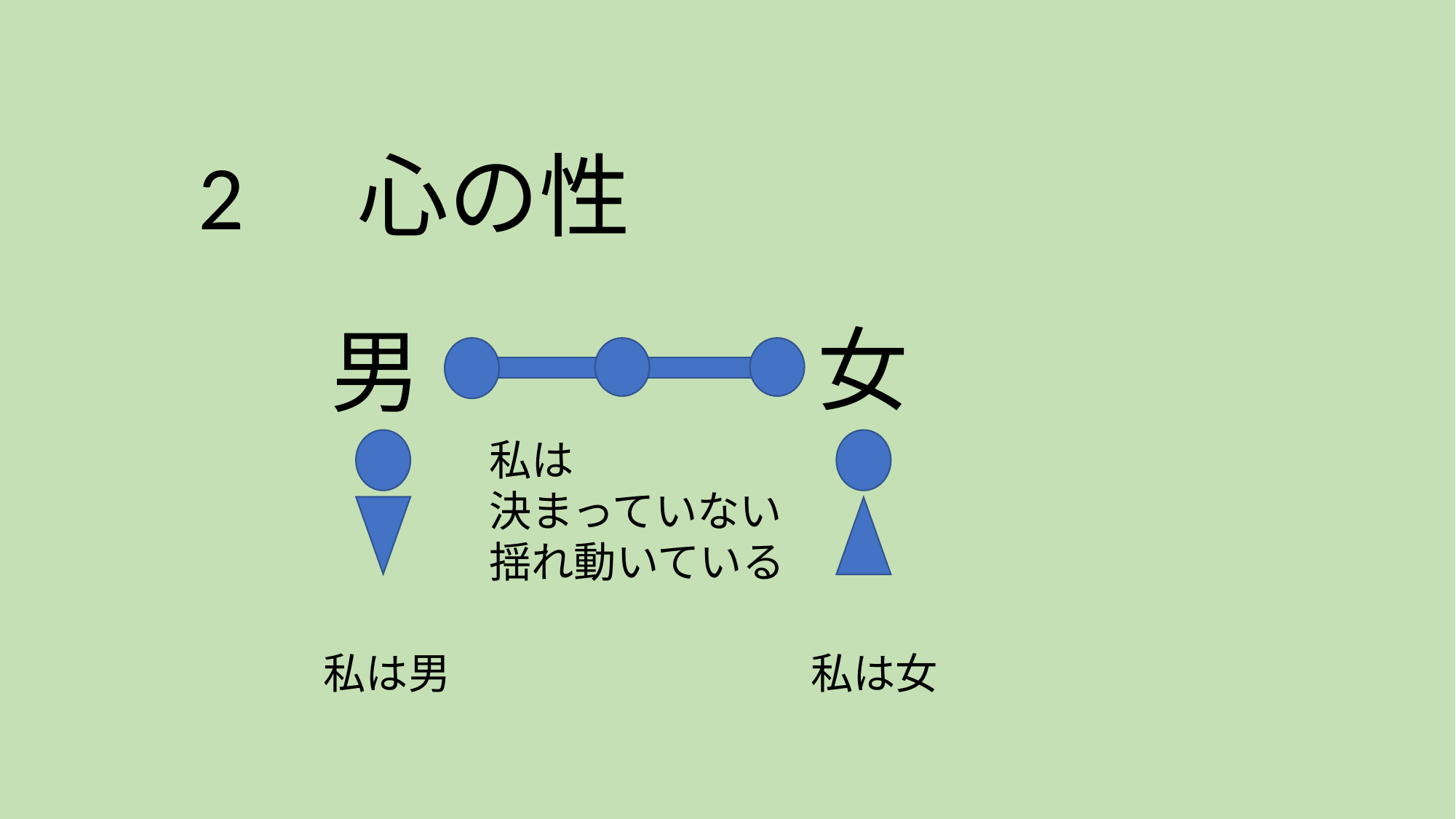

# 2　心の性
女
男

私は
決まっていない
揺れ動いている

私は男
私は女